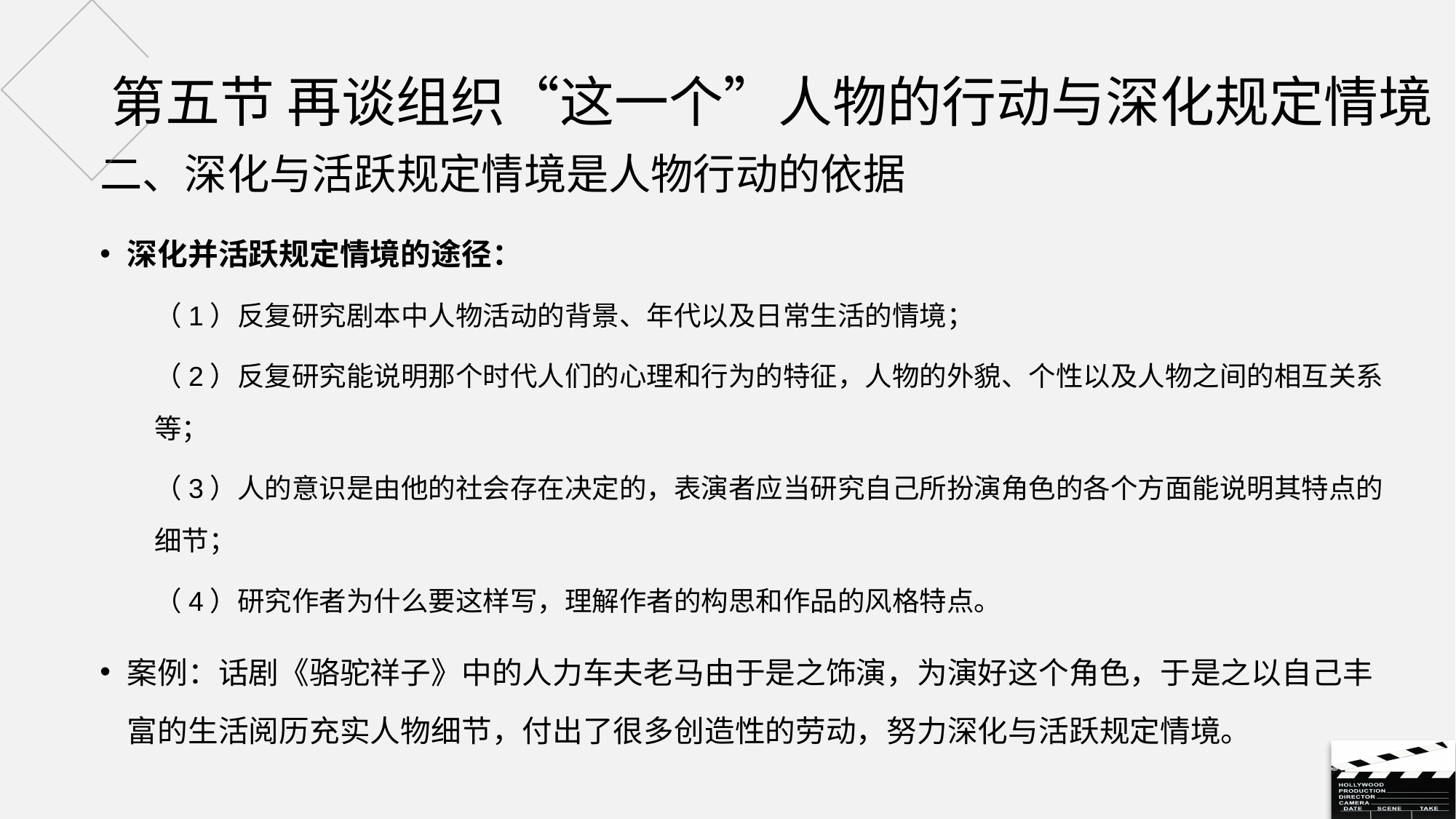

# 第五节 再谈组织“这一个”人物的行动与深化规定情境
二、深化与活跃规定情境是人物行动的依据
深化并活跃规定情境的途径：
（1）反复研究剧本中人物活动的背景、年代以及日常生活的情境；
（2）反复研究能说明那个时代人们的心理和行为的特征，人物的外貌、个性以及人物之间的相互关系等；
（3）人的意识是由他的社会存在决定的，表演者应当研究自己所扮演角色的各个方面能说明其特点的细节；
（4）研究作者为什么要这样写，理解作者的构思和作品的风格特点。
案例：话剧《骆驼祥子》中的人力车夫老马由于是之饰演，为演好这个角色，于是之以自己丰富的生活阅历充实人物细节，付出了很多创造性的劳动，努力深化与活跃规定情境。